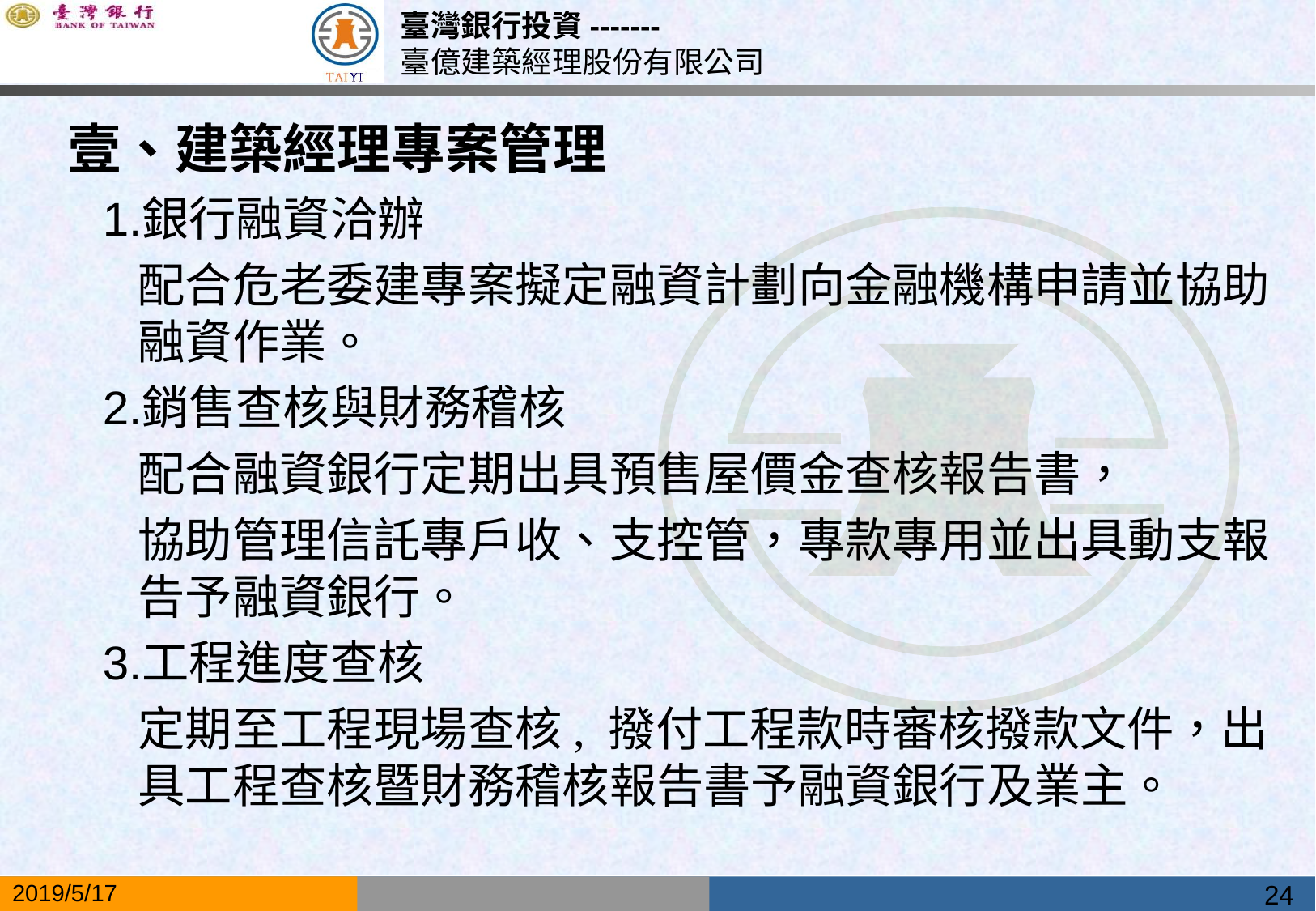

# 壹、建築經理專案管理
銀行融資洽辦
配合危老委建專案擬定融資計劃向金融機構申請並協助融資作業。
銷售查核與財務稽核
配合融資銀行定期出具預售屋價金查核報告書，
協助管理信託專戶收、支控管，專款專用並出具動支報告予融資銀行。
工程進度查核
定期至工程現場查核, 撥付工程款時審核撥款文件，出具工程查核暨財務稽核報告書予融資銀行及業主。

24
2019/5/17